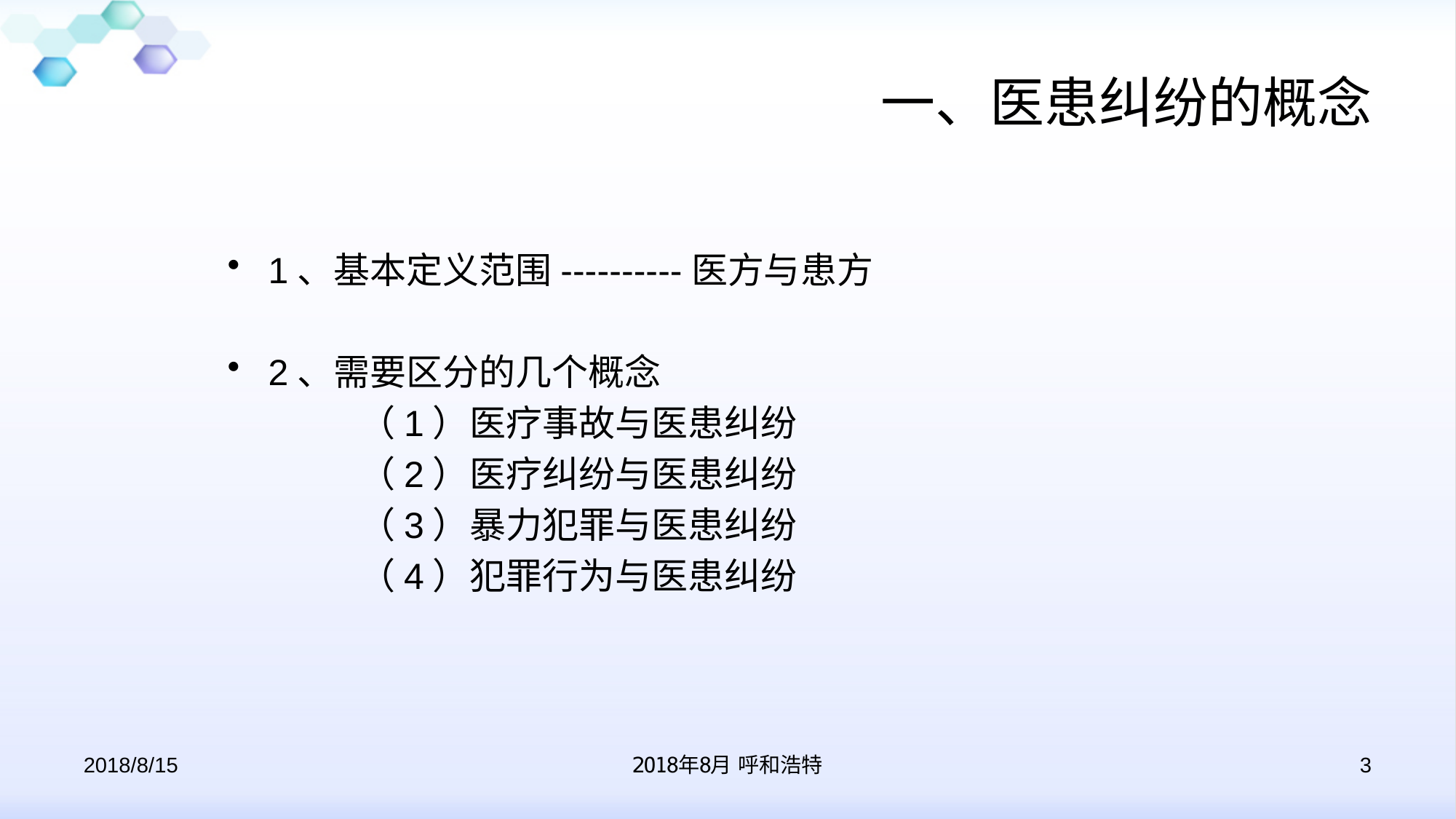

# 一、医患纠纷的概念

1、基本定义范围----------医方与患方

2、需要区分的几个概念
               （1）医疗事故与医患纠纷
               （2）医疗纠纷与医患纠纷
               （3）暴力犯罪与医患纠纷
               （4）犯罪行为与医患纠纷

2018/8/15
2018年8月 呼和浩特
3